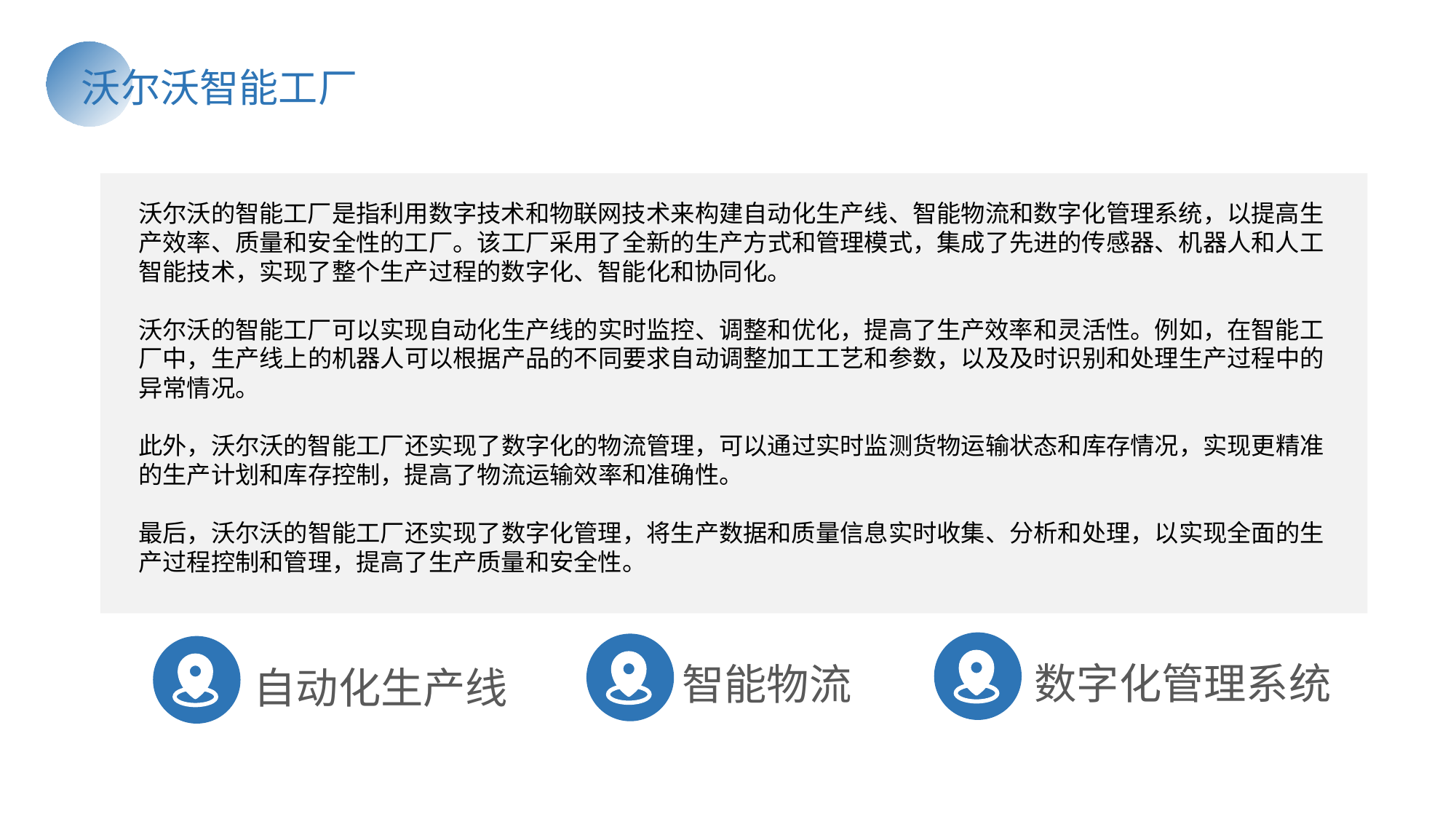

沃尔沃智能工厂

沃尔沃的智能工厂是指利用数字技术和物联网技术来构建自动化生产线、智能物流和数字化管理系统，以提高生产效率、质量和安全性的工厂。该工厂采用了全新的生产方式和管理模式，集成了先进的传感器、机器人和人工智能技术，实现了整个生产过程的数字化、智能化和协同化。

沃尔沃的智能工厂可以实现自动化生产线的实时监控、调整和优化，提高了生产效率和灵活性。例如，在智能工厂中，生产线上的机器人可以根据产品的不同要求自动调整加工工艺和参数，以及及时识别和处理生产过程中的异常情况。

此外，沃尔沃的智能工厂还实现了数字化的物流管理，可以通过实时监测货物运输状态和库存情况，实现更精准的生产计划和库存控制，提高了物流运输效率和准确性。

最后，沃尔沃的智能工厂还实现了数字化管理，将生产数据和质量信息实时收集、分析和处理，以实现全面的生产过程控制和管理，提高了生产质量和安全性。
数字化管理系统
智能物流

自动化生产线